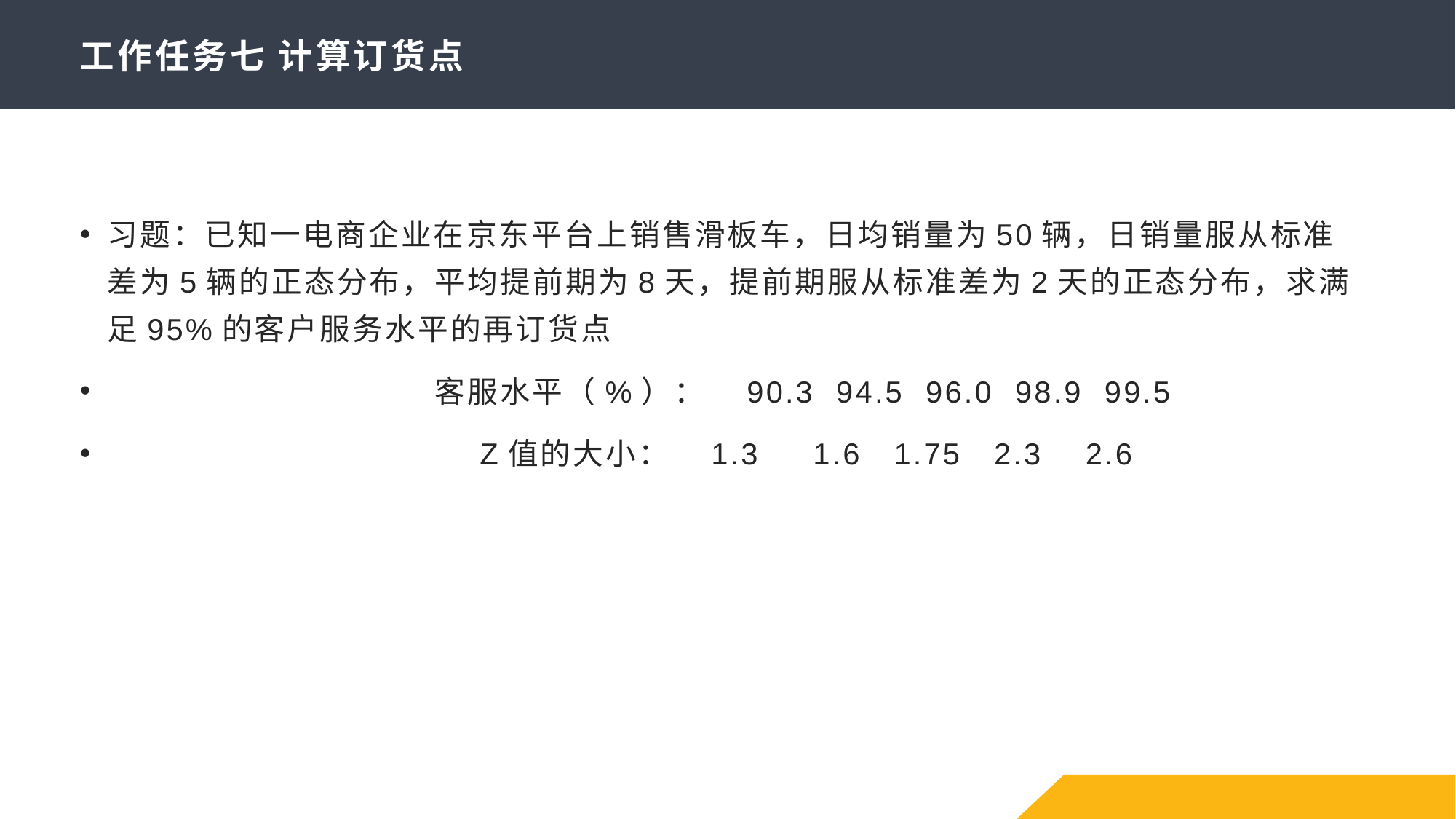

# 工作任务七 计算订货点
习题：已知一电商企业在京东平台上销售滑板车，日均销量为50辆，日销量服从标准差为5辆的正态分布，平均提前期为8天，提前期服从标准差为2天的正态分布，求满足95%的客户服务水平的再订货点
  			客服水平（%）：　90.3  94.5  96.0  98.9  99.5
                                   Z值的大小：　1.3     1.6   1.75   2.3    2.6